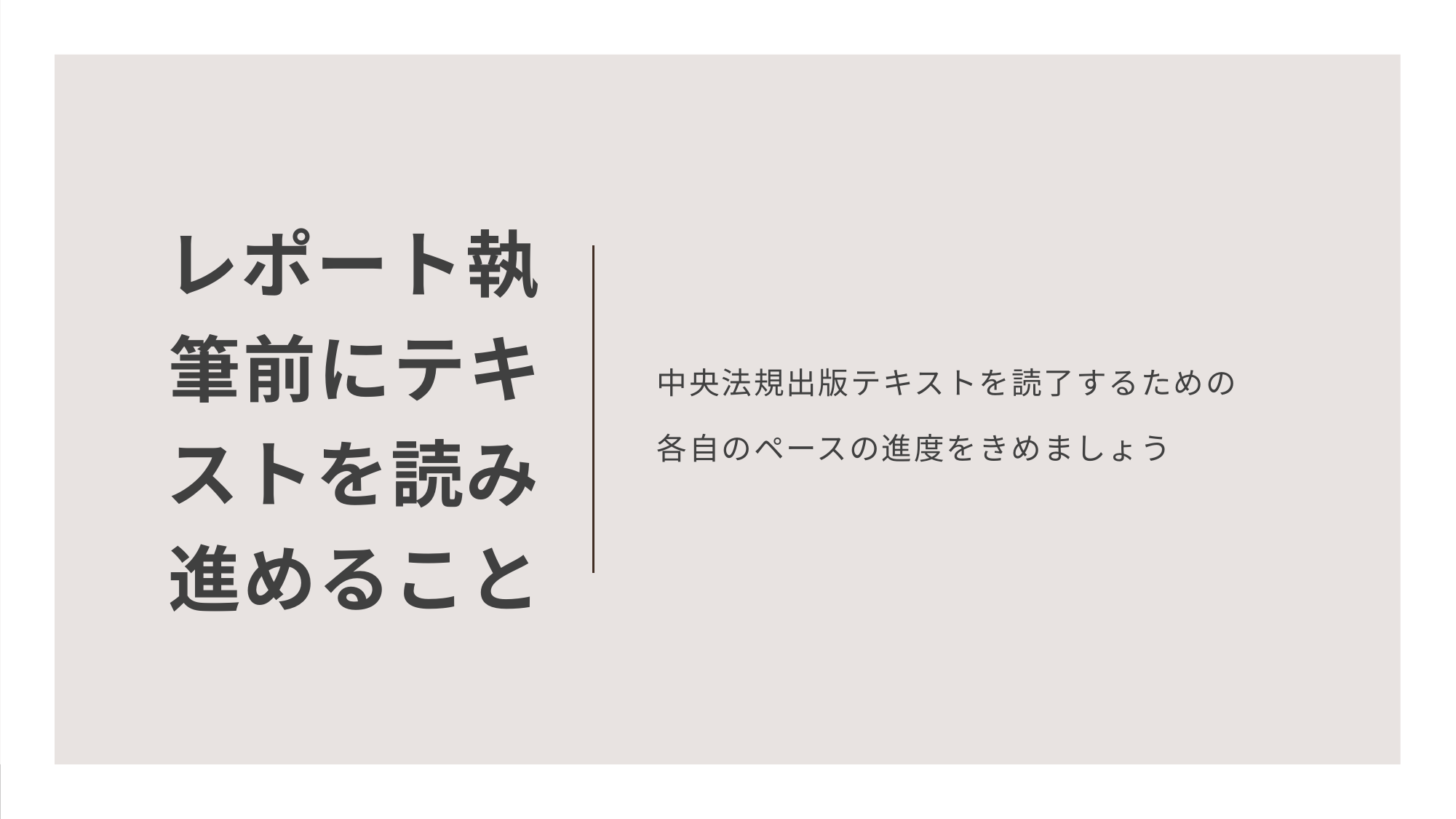

中央法規出版テキストを読了するための
各自のペースの進度をきめましょう
# レポート執筆前にテキストを読み進めること